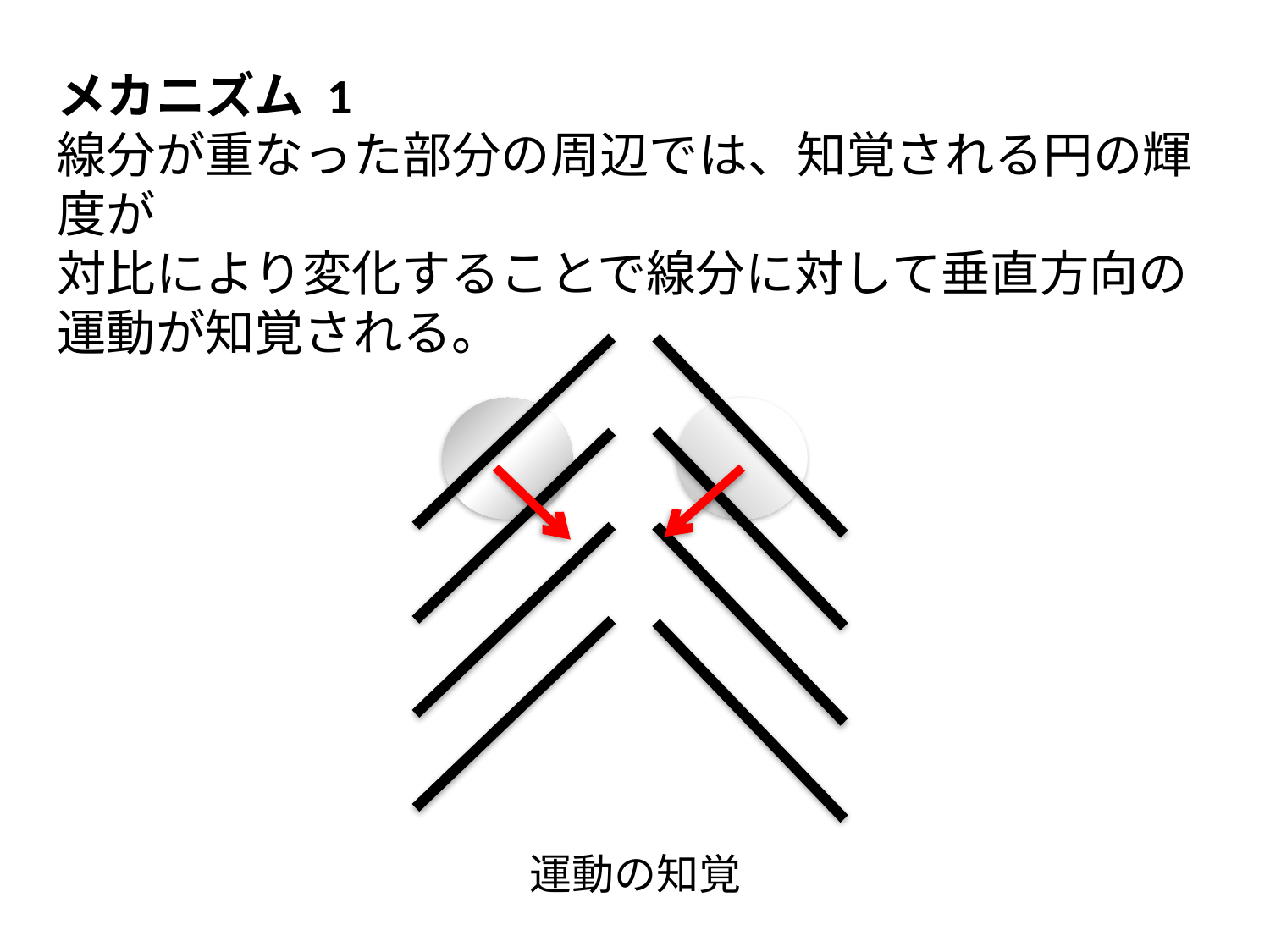

# メカニズム 1 線分が重なった部分の周辺では、知覚される円の輝度が 対比により変化することで線分に対して垂直方向の 運動が知覚される。

運動の知覚